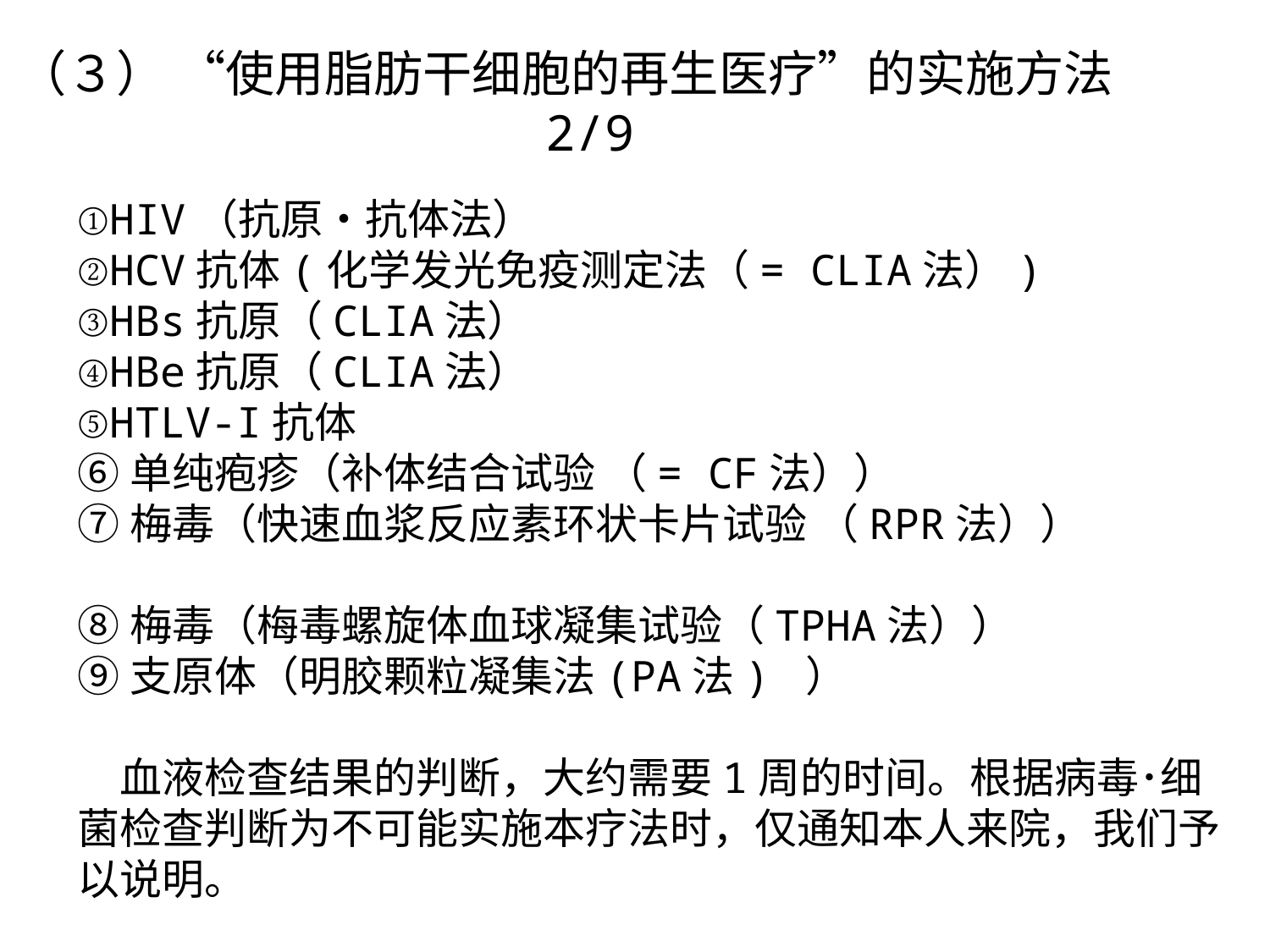

（３） “使用脂肪干细胞的再生医疗”的实施方法　
2/9
①HIV（抗原・抗体法）
②HCV抗体(化学发光免疫测定法（= CLIA法）)
③HBs抗原（CLIA法）
④HBe抗原（CLIA法）
⑤HTLV-I抗体
⑥单纯疱疹（补体结合试验 （= CF法））
⑦梅毒（快速血浆反应素环状卡片试验 （RPR法））
⑧梅毒（梅毒螺旋体血球凝集试验（TPHA法））
⑨支原体（明胶颗粒凝集法(PA法) ）

　血液检查结果的判断，大约需要1周的时间。根据病毒･细菌检查判断为不可能实施本疗法时，仅通知本人来院，我们予以说明。